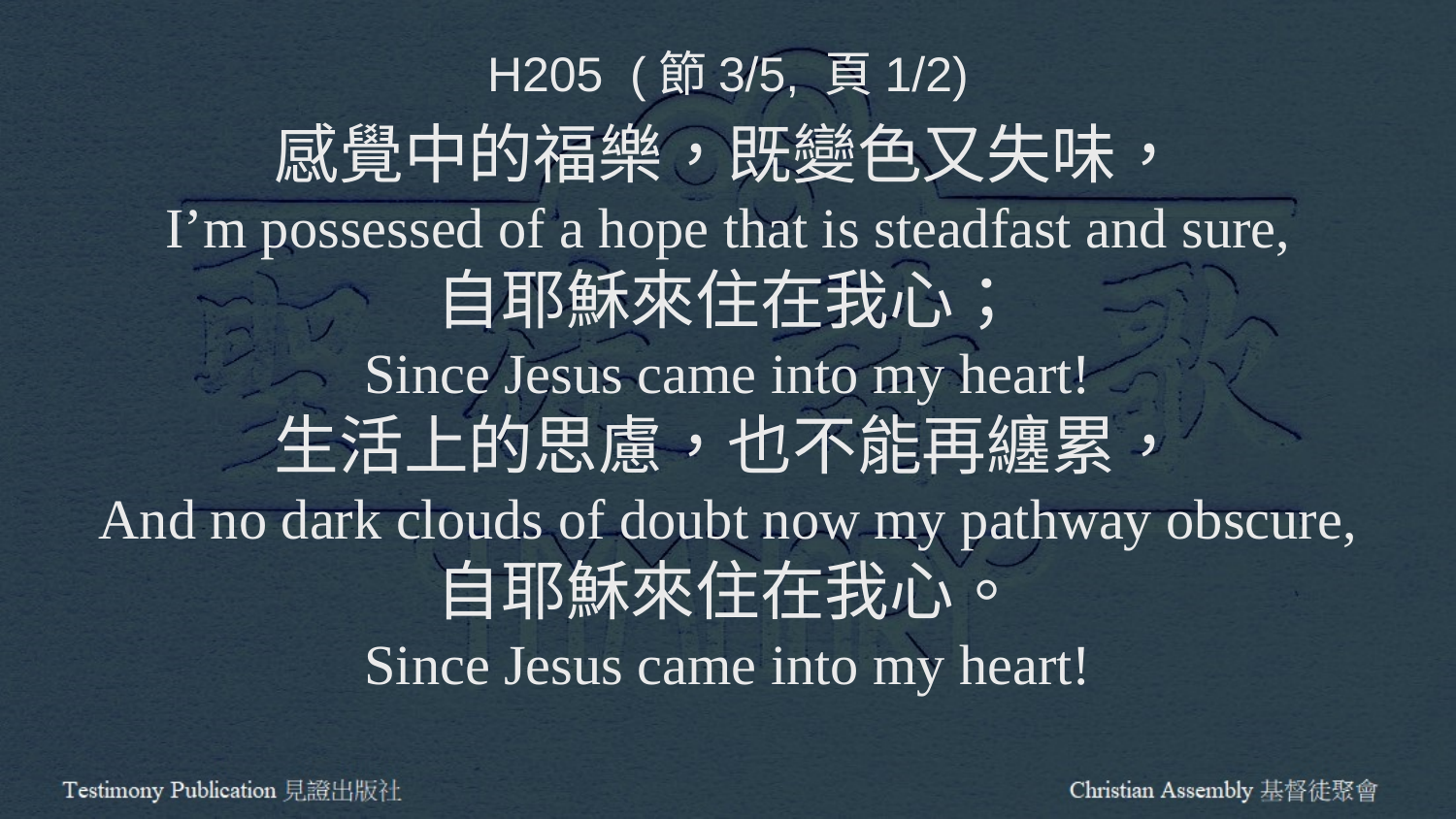

H205  (節3/5, 頁1/2)
感覺中的福樂，既變色又失味，
I’m possessed of a hope that is steadfast and sure,
自耶穌來住在我心；
Since Jesus came into my heart!
生活上的思慮，也不能再纏累，
And no dark clouds of doubt now my pathway obscure,
自耶穌來住在我心。
Since Jesus came into my heart!